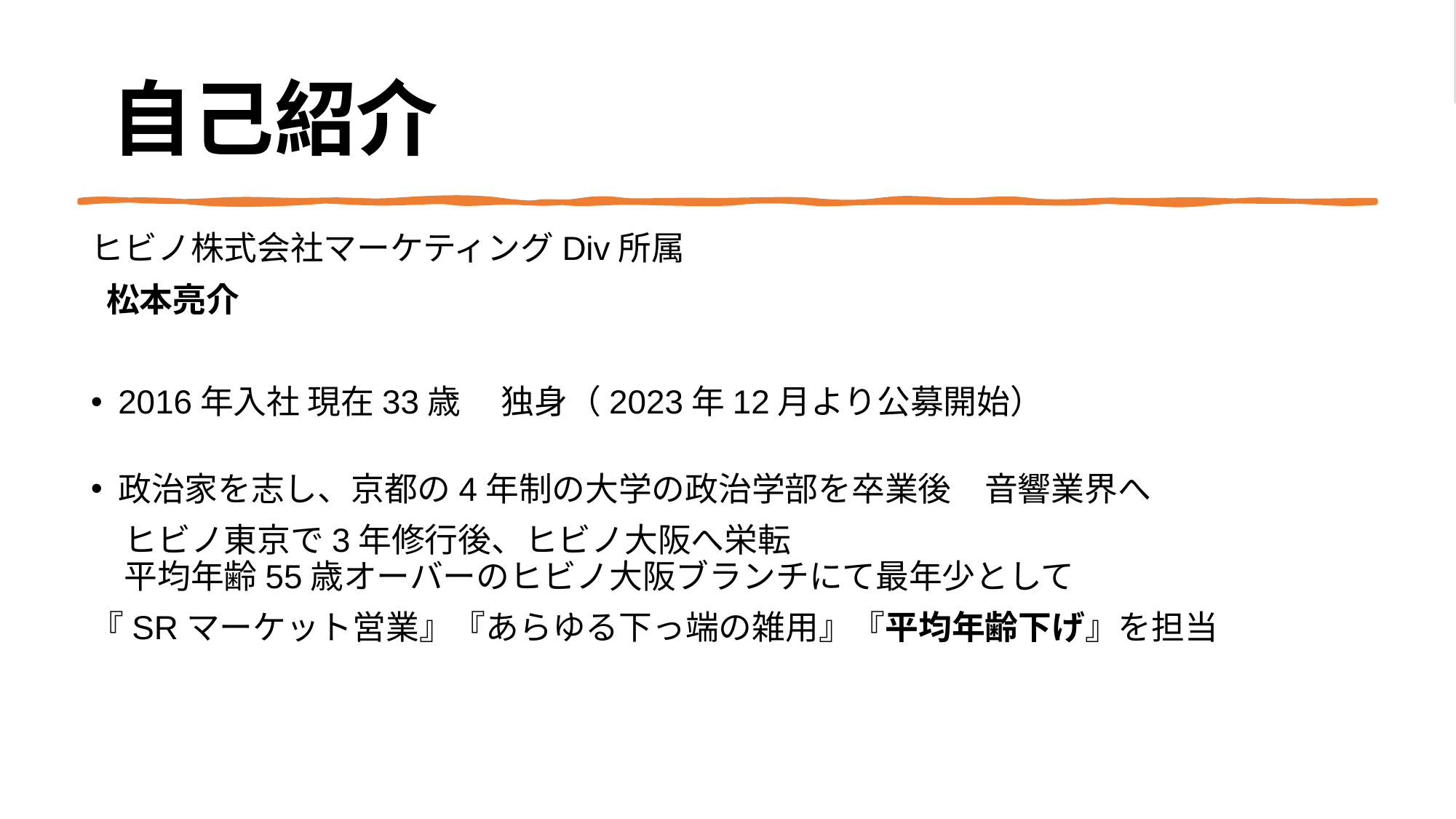

# 自己紹介

ヒビノ株式会社マーケティングDiv所属
 松本亮介

2016年入社 現在33歳 　独身（2023年12月より公募開始）
政治家を志し、京都の4年制の大学の政治学部を卒業後　音響業界へ
　ヒビノ東京で3年修行後、ヒビノ大阪へ栄転
　平均年齢55歳オーバーのヒビノ大阪ブランチにて最年少として
『SRマーケット営業』『あらゆる下っ端の雑用』『平均年齢下げ』を担当